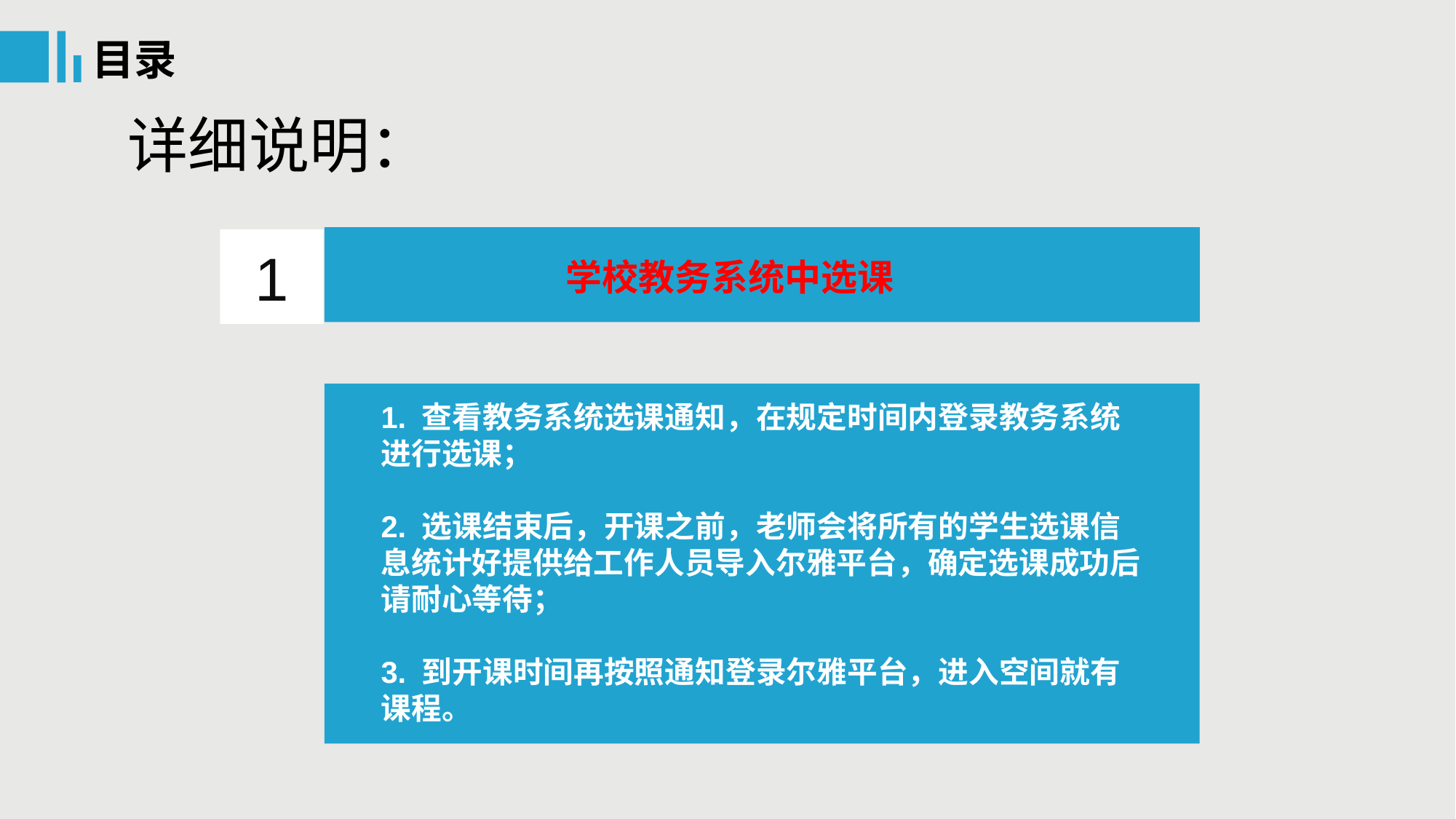

目录

详细说明：

1
学校教务系统中选课

1. 查看教务系统选课通知，在规定时间内登录教务系统进行选课；

2. 选课结束后，开课之前，老师会将所有的学生选课信息统计好提供给工作人员导入尔雅平台，确定选课成功后请耐心等待；

3. 到开课时间再按照通知登录尔雅平台，进入空间就有课程。